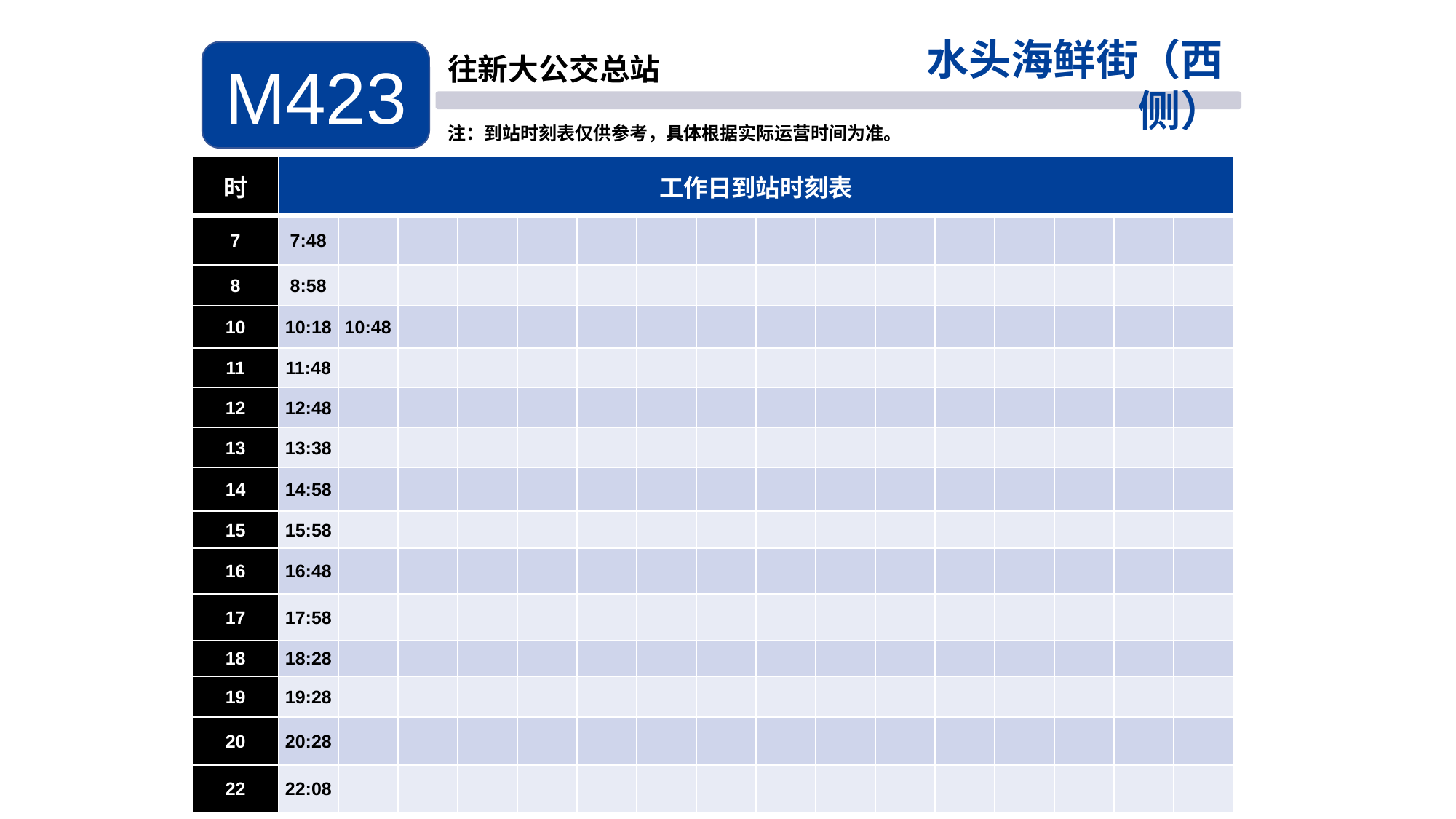

水头海鲜街（西侧）
M423
往新大公交总站

注：到站时刻表仅供参考，具体根据实际运营时间为准。
| 时 | 工作日到站时刻表 |  |  |  |  |  |  |  |  |  |  |  |  |  |  |  |
| --- | --- | --- | --- | --- | --- | --- | --- | --- | --- | --- | --- | --- | --- | --- | --- | --- |
| 7 | 7:48 |  |  |  |  |  |  |  |  |  |  |  |  |  |  |  |
| 8 | 8:58 |  |  |  |  |  |  |  |  |  |  |  |  |  |  |  |
| 10 | 10:18 | 10:48 |  |  |  |  |  |  |  |  |  |  |  |  |  |  |
| 11 | 11:48 |  |  |  |  |  |  |  |  |  |  |  |  |  |  |  |
| 12 | 12:48 |  |  |  |  |  |  |  |  |  |  |  |  |  |  |  |
| 13 | 13:38 |  |  |  |  |  |  |  |  |  |  |  |  |  |  |  |
| 14 | 14:58 |  |  |  |  |  |  |  |  |  |  |  |  |  |  |  |
| 15 | 15:58 |  |  |  |  |  |  |  |  |  |  |  |  |  |  |  |
| 16 | 16:48 |  |  |  |  |  |  |  |  |  |  |  |  |  |  |  |
| 17 | 17:58 |  |  |  |  |  |  |  |  |  |  |  |  |  |  |  |
| 18 | 18:28 |  |  |  |  |  |  |  |  |  |  |  |  |  |  |  |
| 19 | 19:28 |  |  |  |  |  |  |  |  |  |  |  |  |  |  |  |
| 20 | 20:28 |  |  |  |  |  |  |  |  |  |  |  |  |  |  |  |
| 22 | 22:08 |  |  |  |  |  |  |  |  |  |  |  |  |  |  |  |